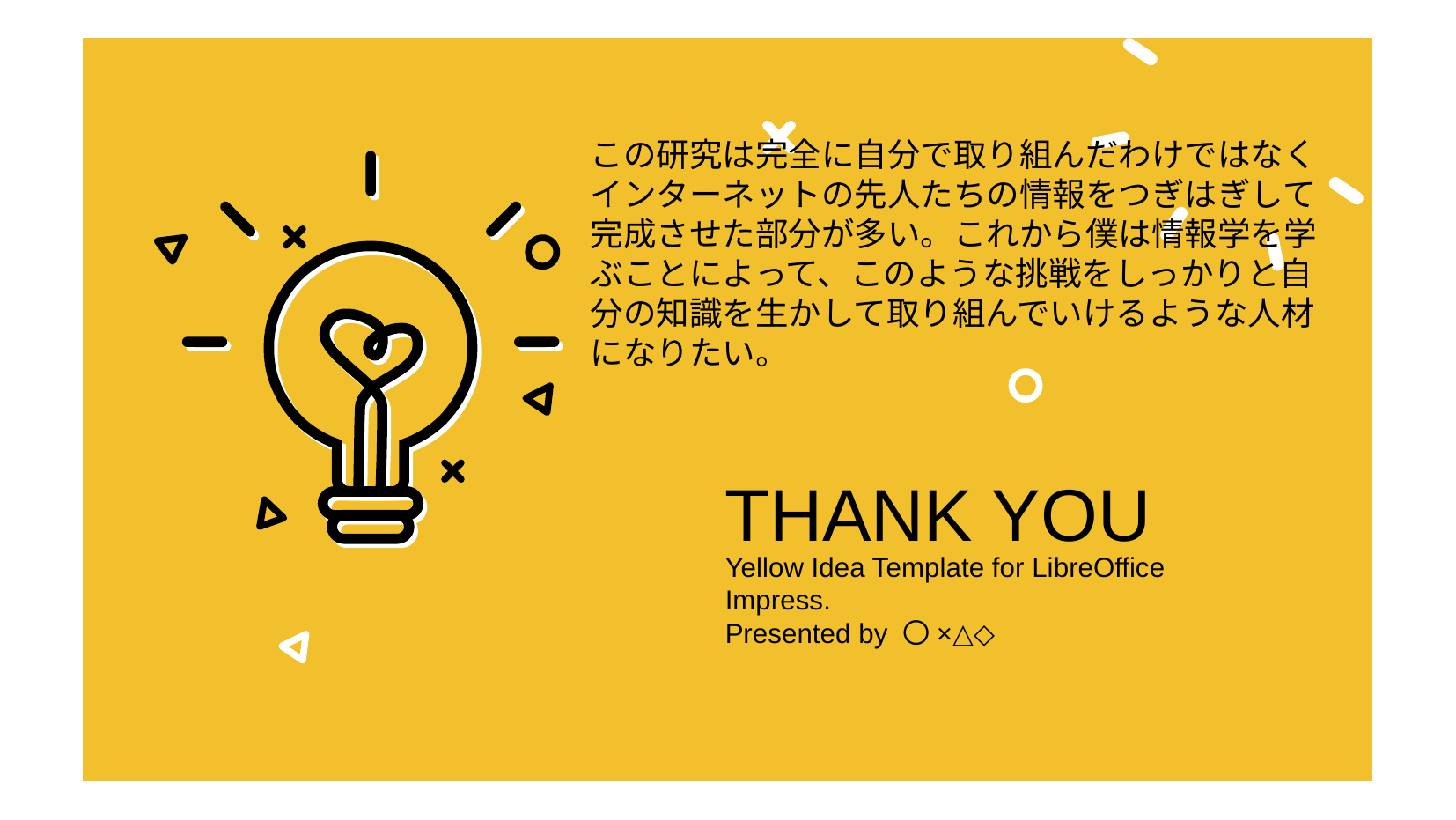

この研究は完全に自分で取り組んだわけではなく
インターネットの先人たちの情報をつぎはぎして
完成させた部分が多い。これから僕は情報学を学
ぶことによって、このような挑戦をしっかりと自
分の知識を生かして取り組んでいけるような人材
になりたい。
# THANK YOU
Yellow Idea Template for LibreOffice Impress.
Presented by 〇×△◇